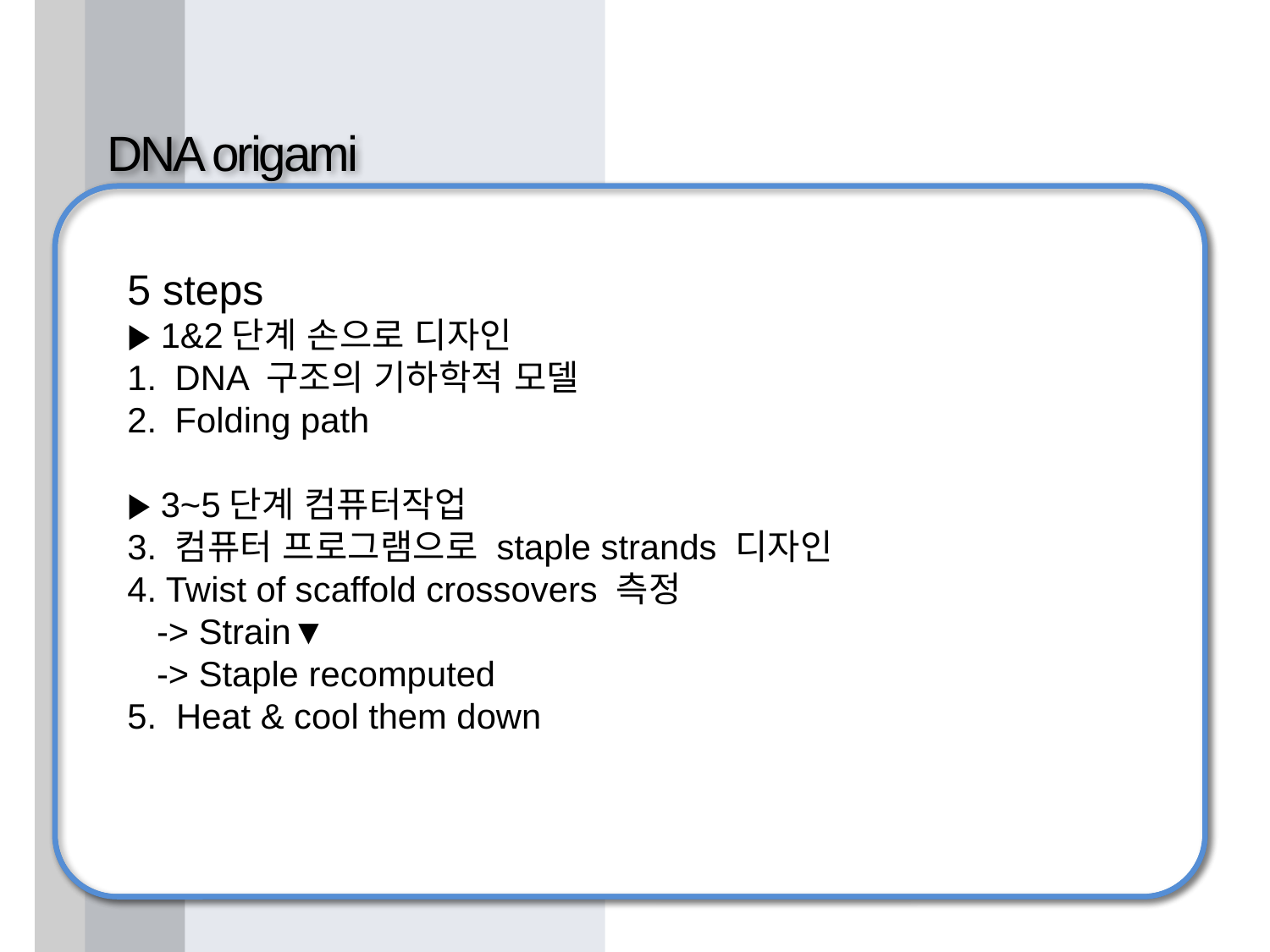

DNA origami

5 steps
▶ 1&2단계 손으로 디자인
DNA 구조의 기하학적 모델
Folding path

▶ 3~5단계 컴퓨터작업
3. 컴퓨터 프로그램으로 staple strands 디자인
4. Twist of scaffold crossovers 측정
   -> Strain▼
   -> Staple recomputed
5.  Heat & cool them down